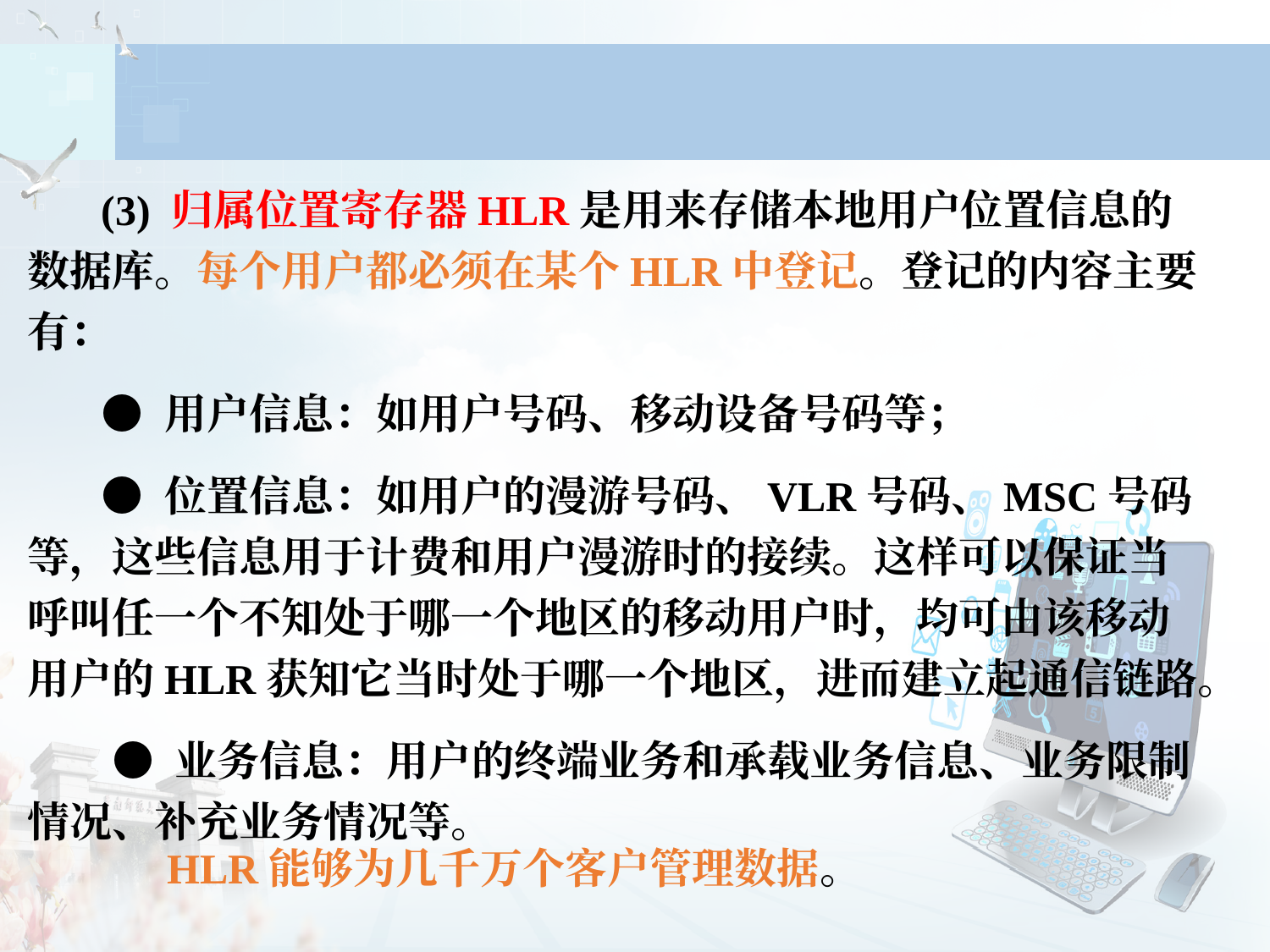

(3) 归属位置寄存器HLR是用来存储本地用户位置信息的数据库。每个用户都必须在某个HLR中登记。登记的内容主要有：
       ● 用户信息：如用户号码、移动设备号码等；
       ● 位置信息：如用户的漫游号码、VLR号码、MSC号码等，这些信息用于计费和用户漫游时的接续。这样可以保证当呼叫任一个不知处于哪一个地区的移动用户时，均可由该移动用户的HLR获知它当时处于哪一个地区，进而建立起通信链路。
        ● 业务信息：用户的终端业务和承载业务信息、业务限制情况、补充业务情况等。
HLR能够为几千万个客户管理数据。